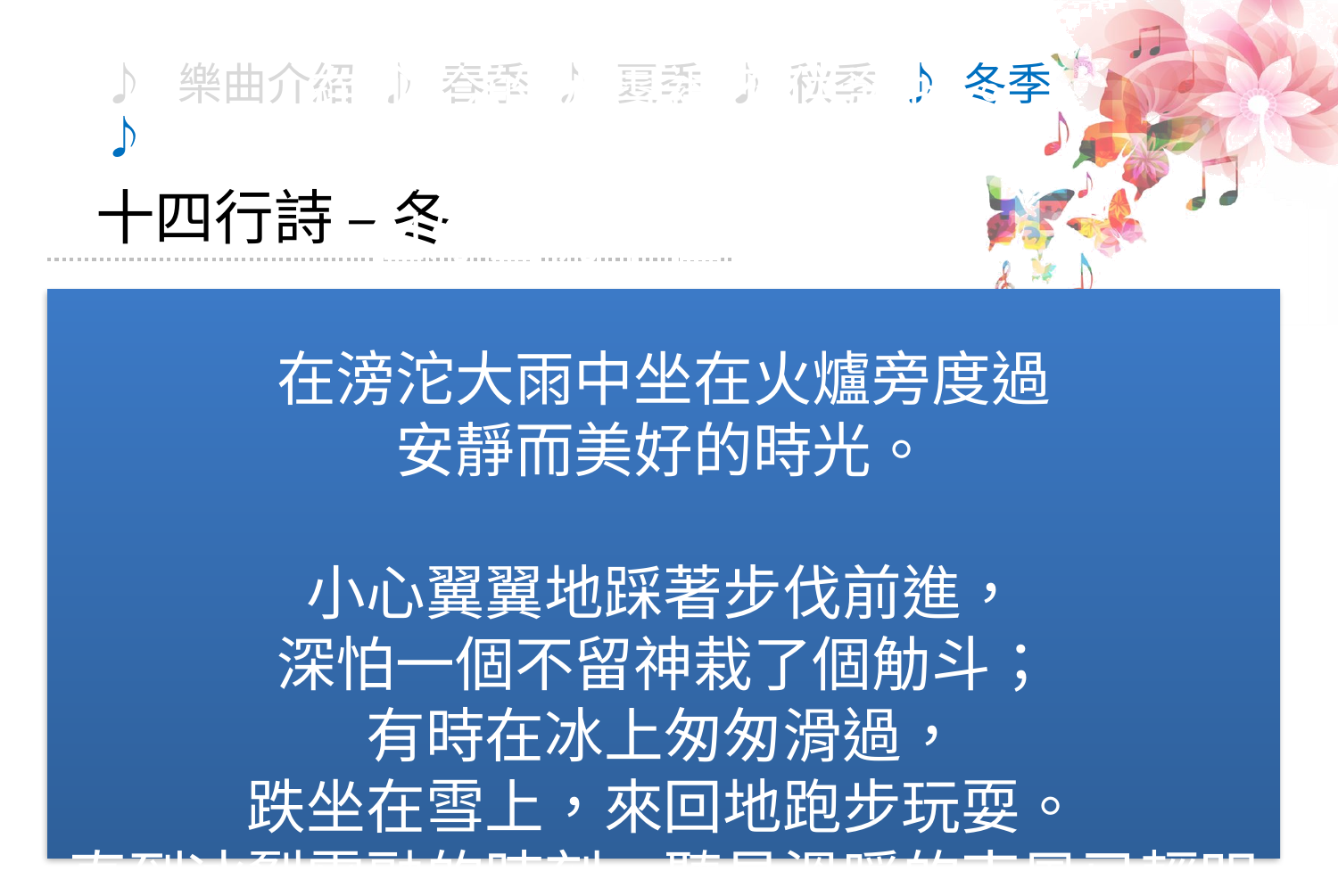

人們在凜冽的寒風中、
在沁冷的冰雪裡不住發抖。
靠著來回跺步來保持體溫，
但牙齒仍不住地打顫。
在滂沱大雨中坐在火爐旁度過
安靜而美好的時光。
小心翼翼地踩著步伐前進，
深怕一個不留神栽了個觔斗；
有時在冰上匆匆滑過，
跌坐在雪上，來回地跑步玩耍。
直到冰裂雪融的時刻，聽見溫暖的南風已輕叩
冷漠的冰雪大門。
這是冬天，
一個愉快的冬天。
十四行詩 – 冬